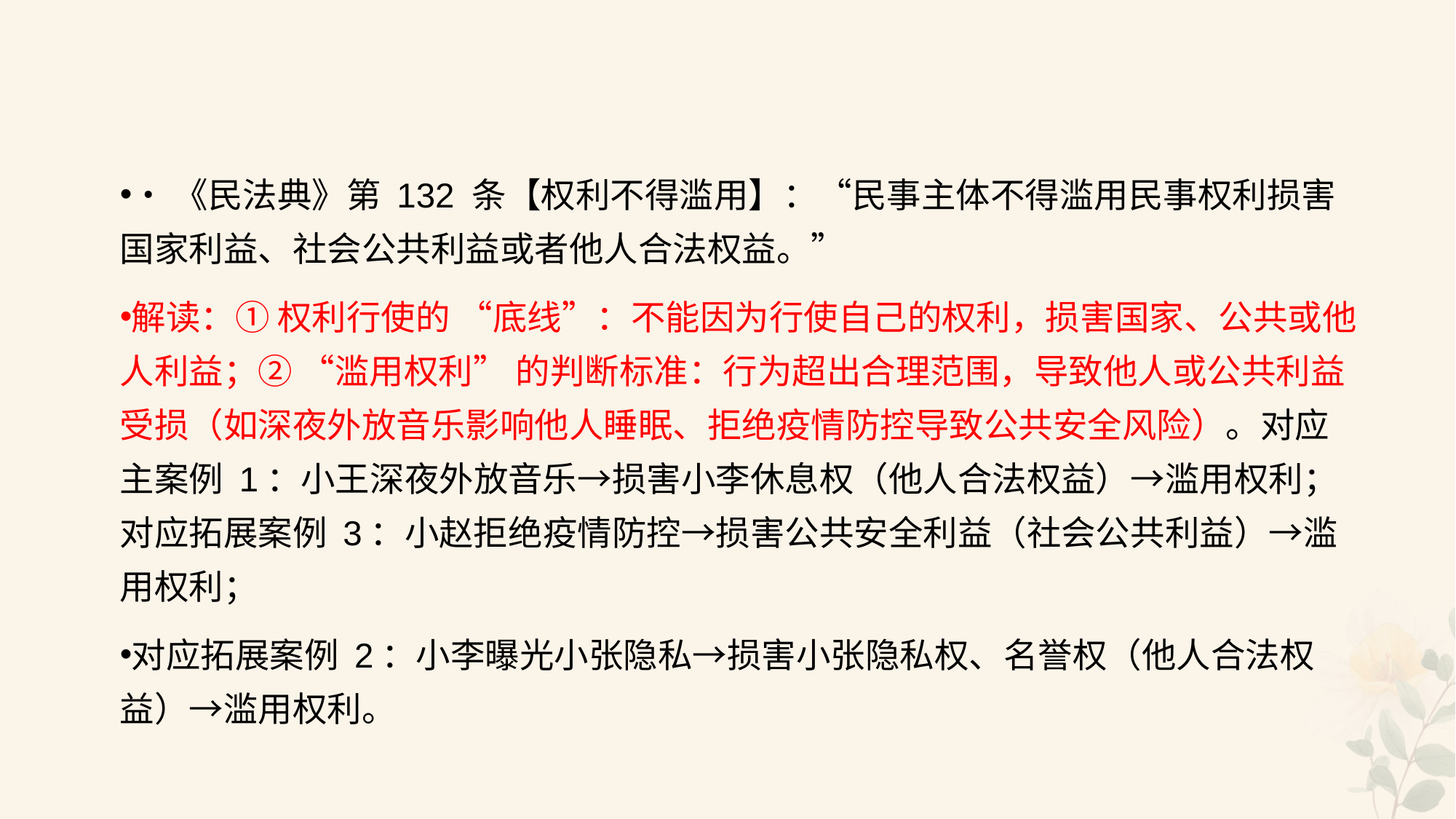

#
•《民法典》第 132 条【权利不得滥用】：“民事主体不得滥用民事权利损害国家利益、社会公共利益或者他人合法权益。”
解读：① 权利行使的 “底线”：不能因为行使自己的权利，损害国家、公共或他人利益；② “滥用权利” 的判断标准：行为超出合理范围，导致他人或公共利益受损（如深夜外放音乐影响他人睡眠、拒绝疫情防控导致公共安全风险）。对应主案例 1：小王深夜外放音乐→损害小李休息权（他人合法权益）→滥用权利；对应拓展案例 3：小赵拒绝疫情防控→损害公共安全利益（社会公共利益）→滥用权利；
对应拓展案例 2：小李曝光小张隐私→损害小张隐私权、名誉权（他人合法权益）→滥用权利。